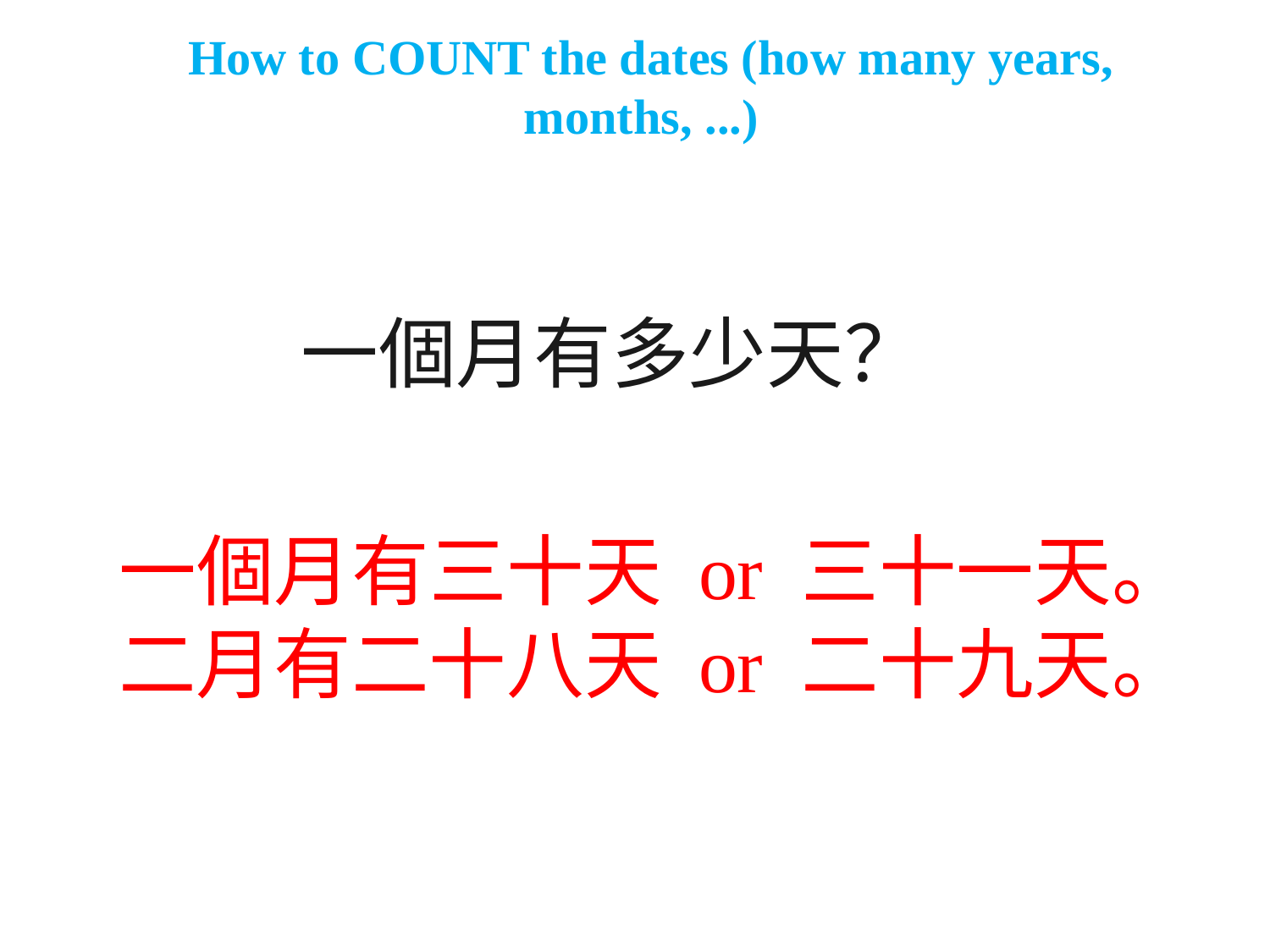

# How to COUNT the dates (how many years, months, ...)
一個月有多少天？
一個月有三十天 or 三十一天。
二月有二十八天 or 二十九天。